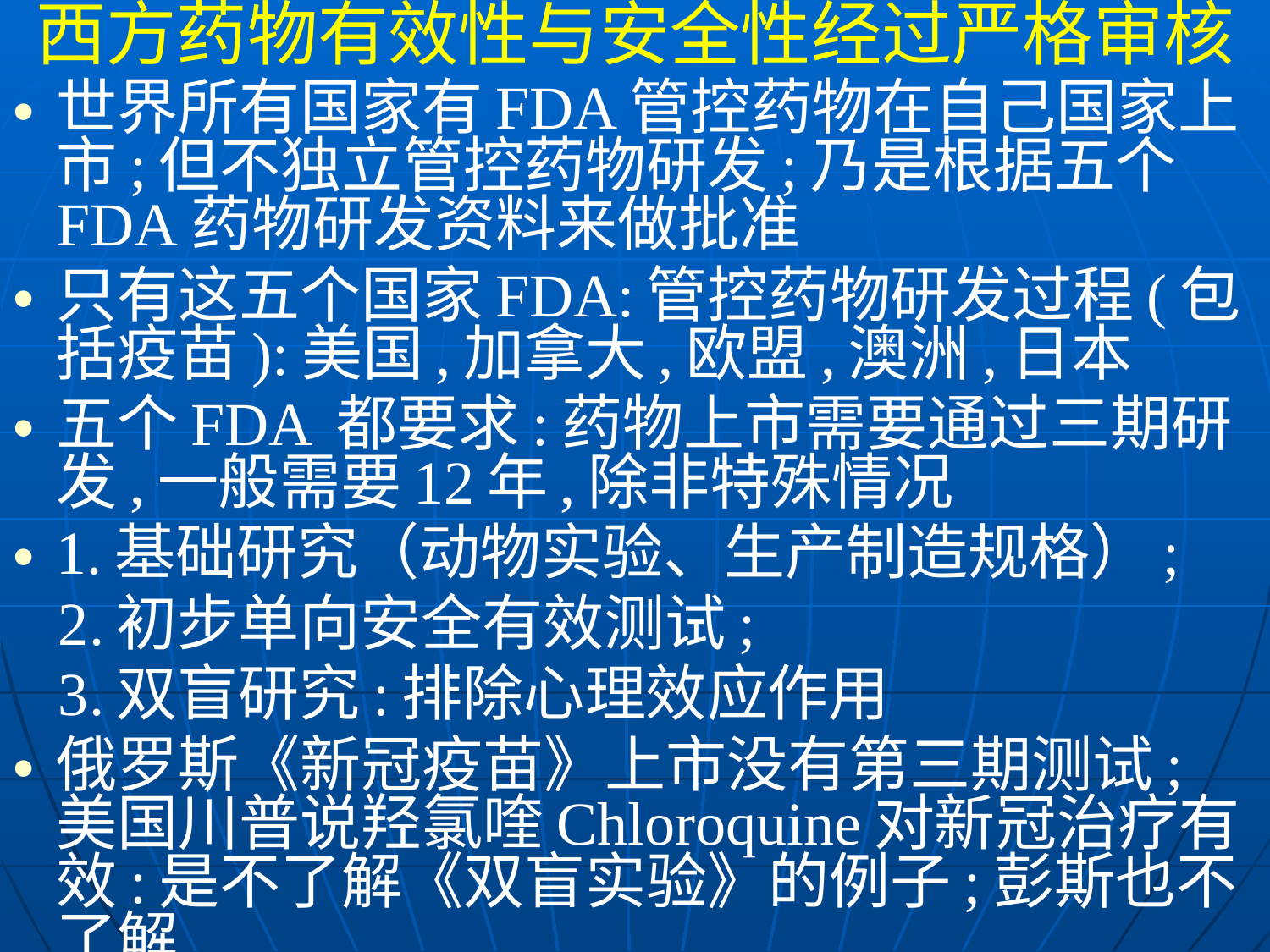

西方药物有效性与安全性经过严格审核
世界所有国家有FDA管控药物在自己国家上市;但不独立管控药物研发;乃是根据五个FDA药物研发资料来做批准
只有这五个国家FDA:管控药物研发过程(包括疫苗):美国,加拿大,欧盟,澳洲,日本
五个FDA 都要求:药物上市需要通过三期研发,一般需要12年,除非特殊情况
1.基础研究（动物实验、生产制造规格）;
   2.初步单向安全有效测试;
   3.双盲研究:排除心理效应作用
俄罗斯《新冠疫苗》上市没有第三期测试; 美国川普说羟氯喹Chloroquine对新冠治疗有效:是不了解《双盲实验》的例子;彭斯也不了解